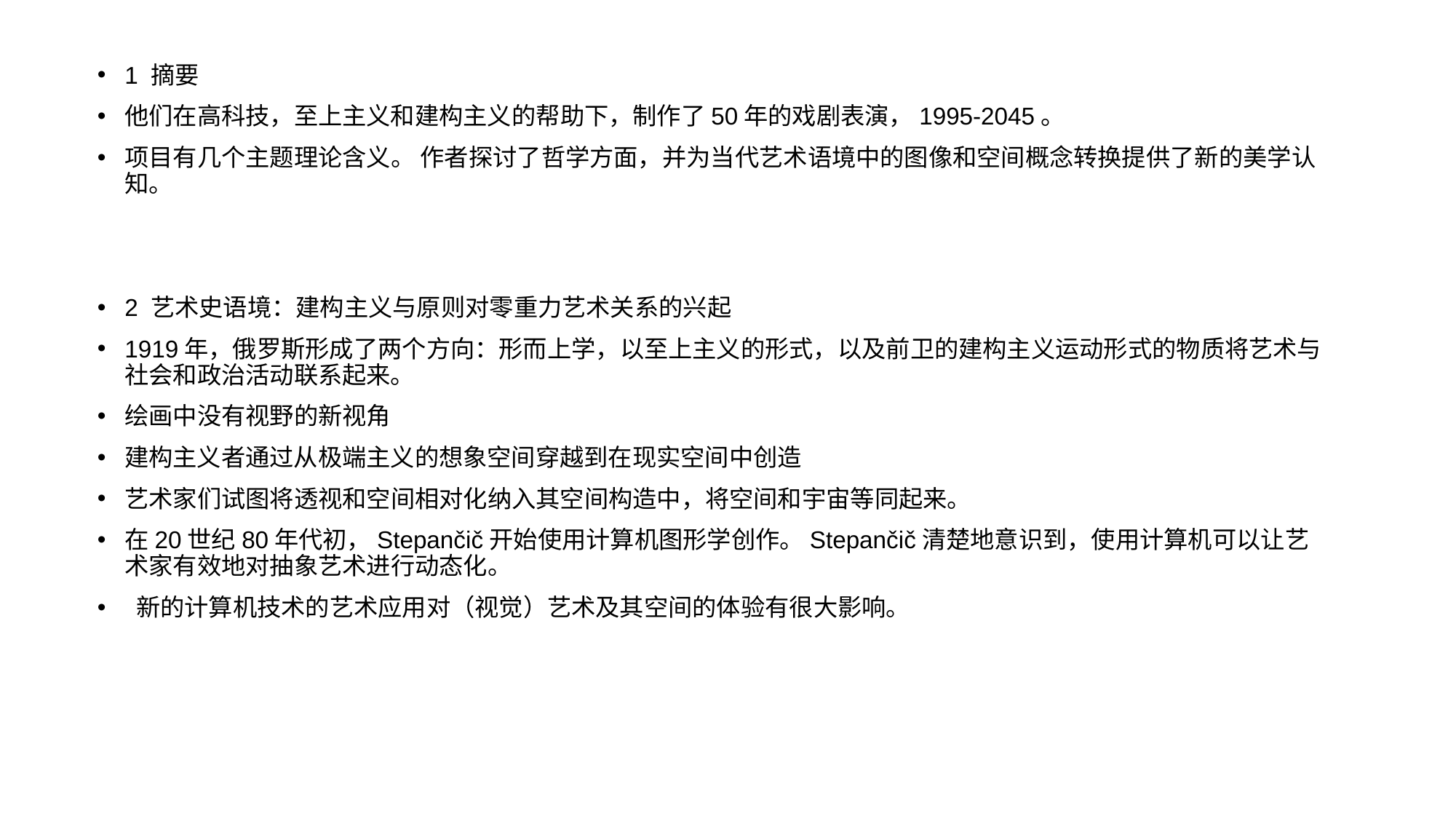

1 摘要
他们在高科技，至上主义和建构主义的帮助下，制作了50年的戏剧表演，1995-2045。
项目有几个主题理论含义。 作者探讨了哲学方面，并为当代艺术语境中的图像和空间概念转换提供了新的美学认知。

2 艺术史语境：建构主义与原则对零重力艺术关系的兴起
1919年，俄罗斯形成了两个方向：形而上学，以至上主义的形式，以及前卫的建构主义运动形式的物质将艺术与社会和政治活动联系起来。
绘画中没有视野的新视角
建构主义者通过从极端主义的想象空间穿越到在现实空间中创造
艺术家们试图将透视和空间相对化纳入其空间构造中，将空间和宇宙等同起来。
在20世纪80年代初，Stepančič开始使用计算机图形学创作。Stepančič清楚地意识到，使用计算机可以让艺术家有效地对抽象艺术进行动态化。
 新的计算机技术的艺术应用对（视觉）艺术及其空间的体验有很大影响。